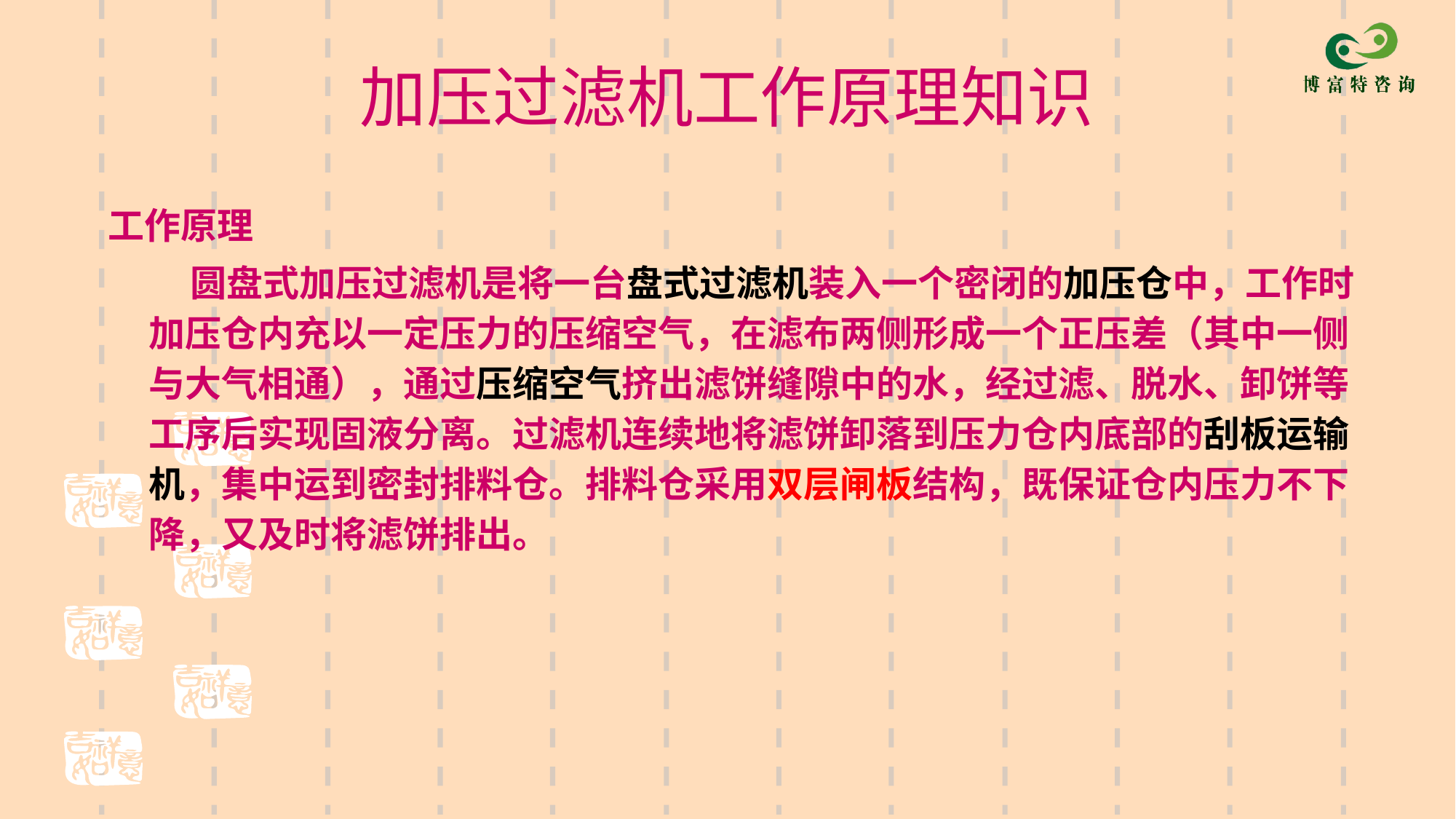

# 加压过滤机工作原理知识
工作原理
         圆盘式加压过滤机是将一台盘式过滤机装入一个密闭的加压仓中，工作时加压仓内充以一定压力的压缩空气，在滤布两侧形成一个正压差（其中一侧与大气相通），通过压缩空气挤出滤饼缝隙中的水，经过滤、脱水、卸饼等工序后实现固液分离。过滤机连续地将滤饼卸落到压力仓内底部的刮板运输机，集中运到密封排料仓。排料仓采用双层闸板结构，既保证仓内压力不下降，又及时将滤饼排出。